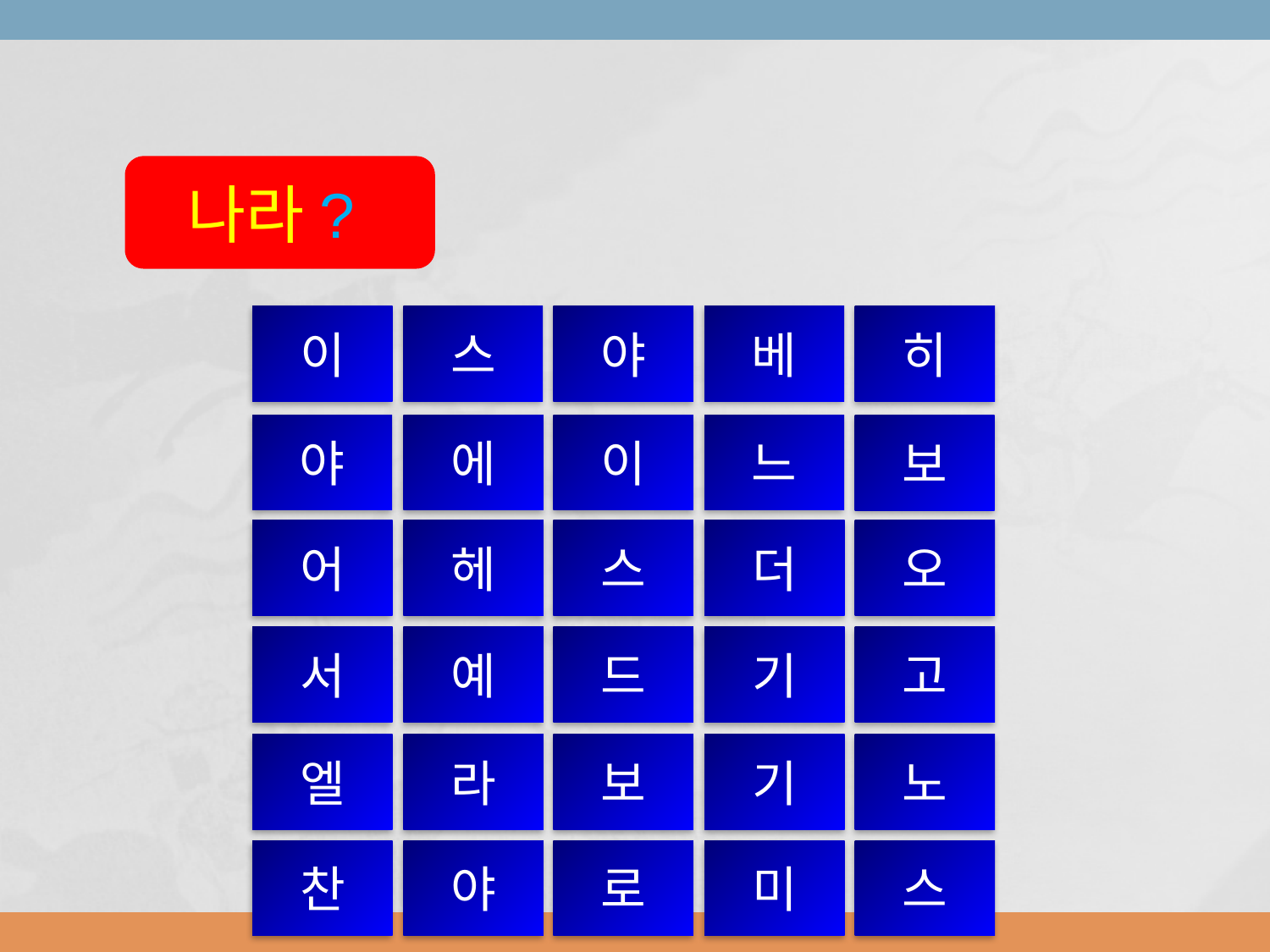

나라?
이
스
야
베
히
야
에
이
느
보
어
헤
스
더
오
서
예
드
기
고
엘
라
보
기
노
찬
야
로
미
스